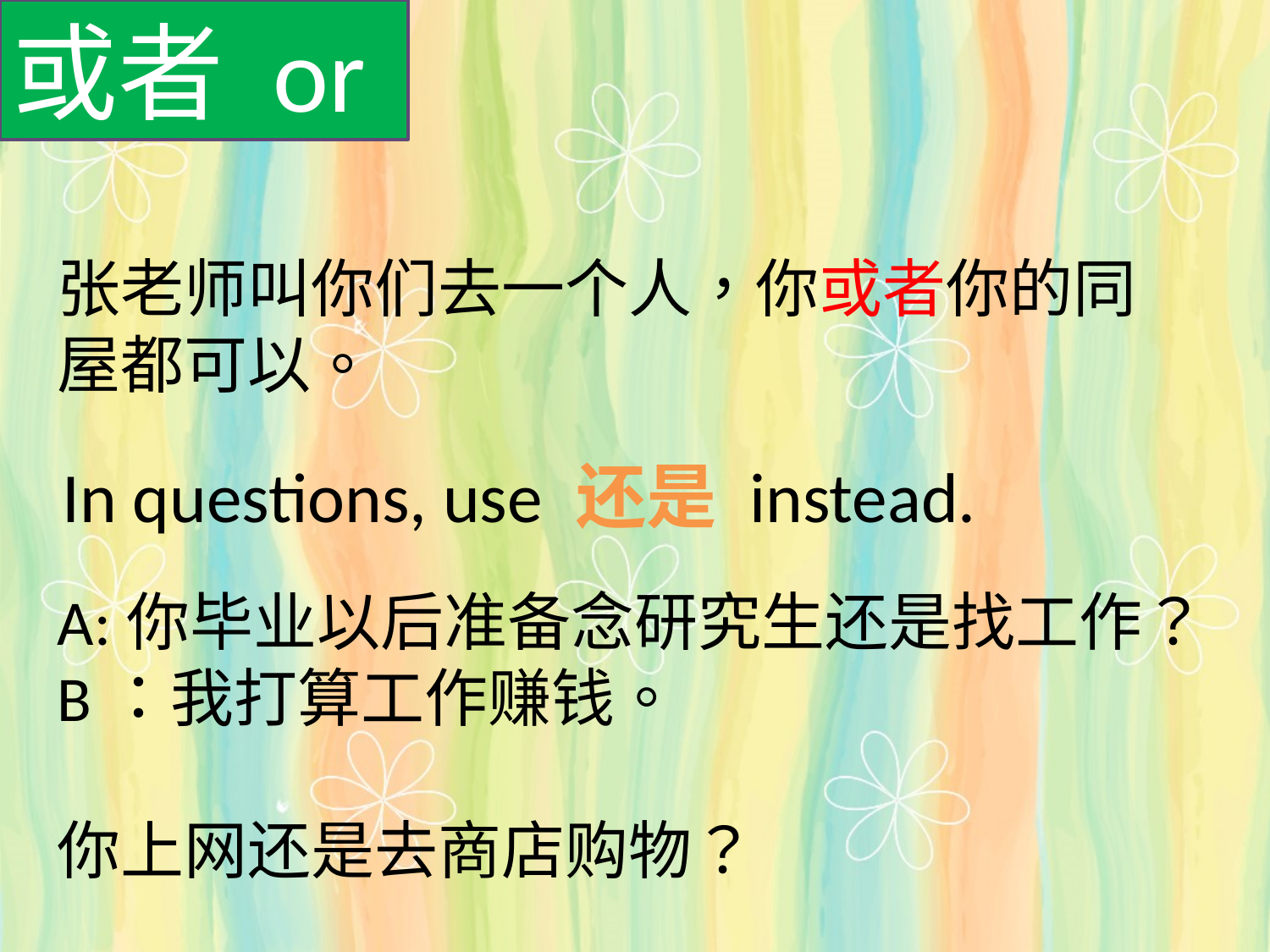

或者 or
张老师叫你们去一个人，你或者你的同屋都可以。
In questions, use 还是 instead.
A:你毕业以后准备念研究生还是找工作？
B：我打算工作赚钱。

你上网还是去商店购物？